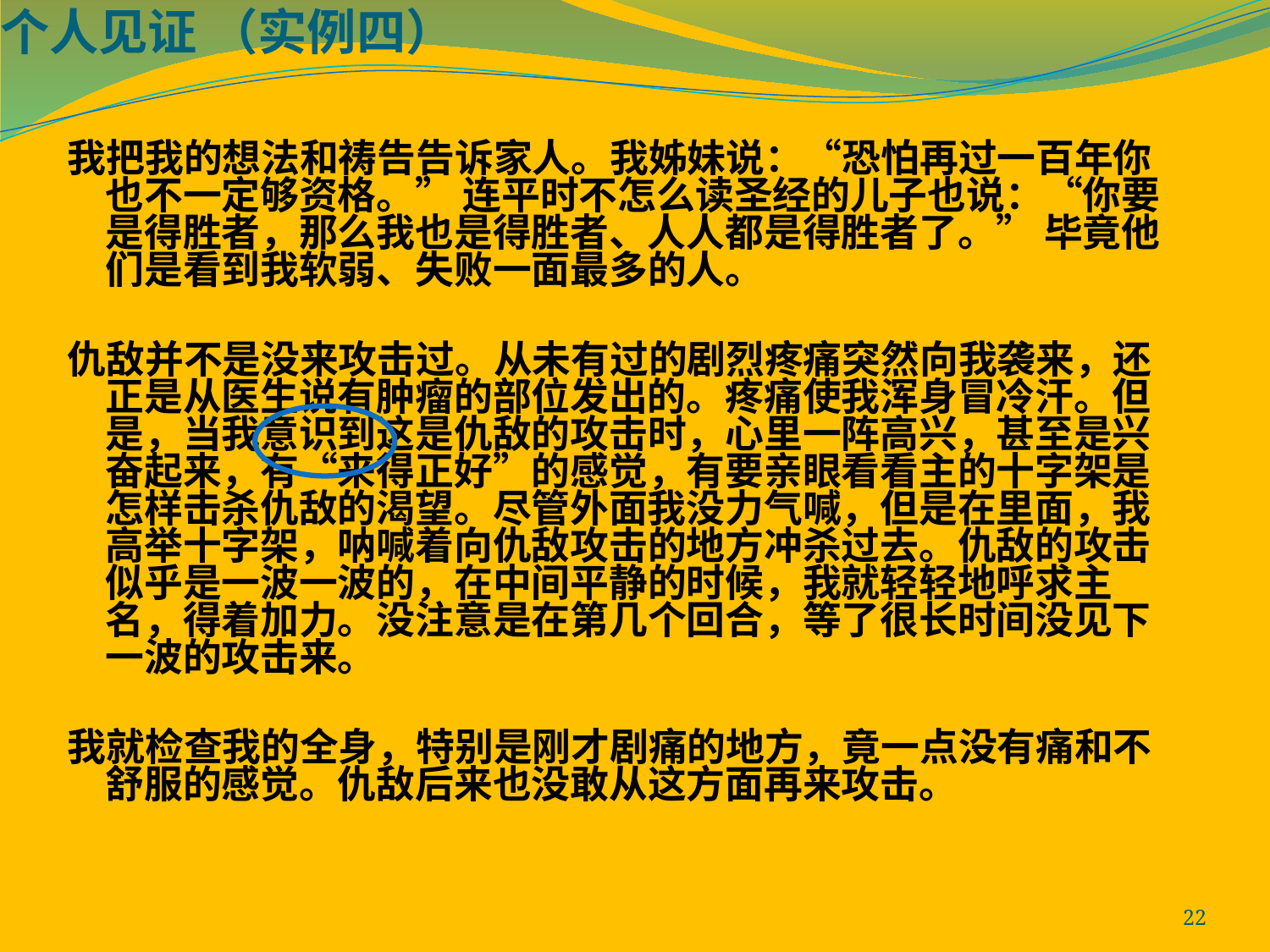

个人见证 （实例四）
我把我的想法和祷告告诉家人。我姊妹说：“恐怕再过一百年你也不一定够资格。” 连平时不怎么读圣经的儿子也说：“你要是得胜者，那么我也是得胜者、人人都是得胜者了。” 毕竟他们是看到我软弱、失败一面最多的人。

仇敌并不是没来攻击过。从未有过的剧烈疼痛突然向我袭来，还正是从医生说有肿瘤的部位发出的。疼痛使我浑身冒冷汗。但是，当我意识到这是仇敌的攻击时，心里一阵高兴，甚至是兴奋起来，有“来得正好”的感觉，有要亲眼看看主的十字架是怎样击杀仇敌的渴望。尽管外面我没力气喊，但是在里面，我高举十字架，呐喊着向仇敌攻击的地方冲杀过去。仇敌的攻击似乎是一波一波的，在中间平静的时候，我就轻轻地呼求主名，得着加力。没注意是在第几个回合，等了很长时间没见下 一波的攻击来。

我就检查我的全身，特别是刚才剧痛的地方，竟一点没有痛和不舒服的感觉。仇敌后来也没敢从这方面再来攻击。

22